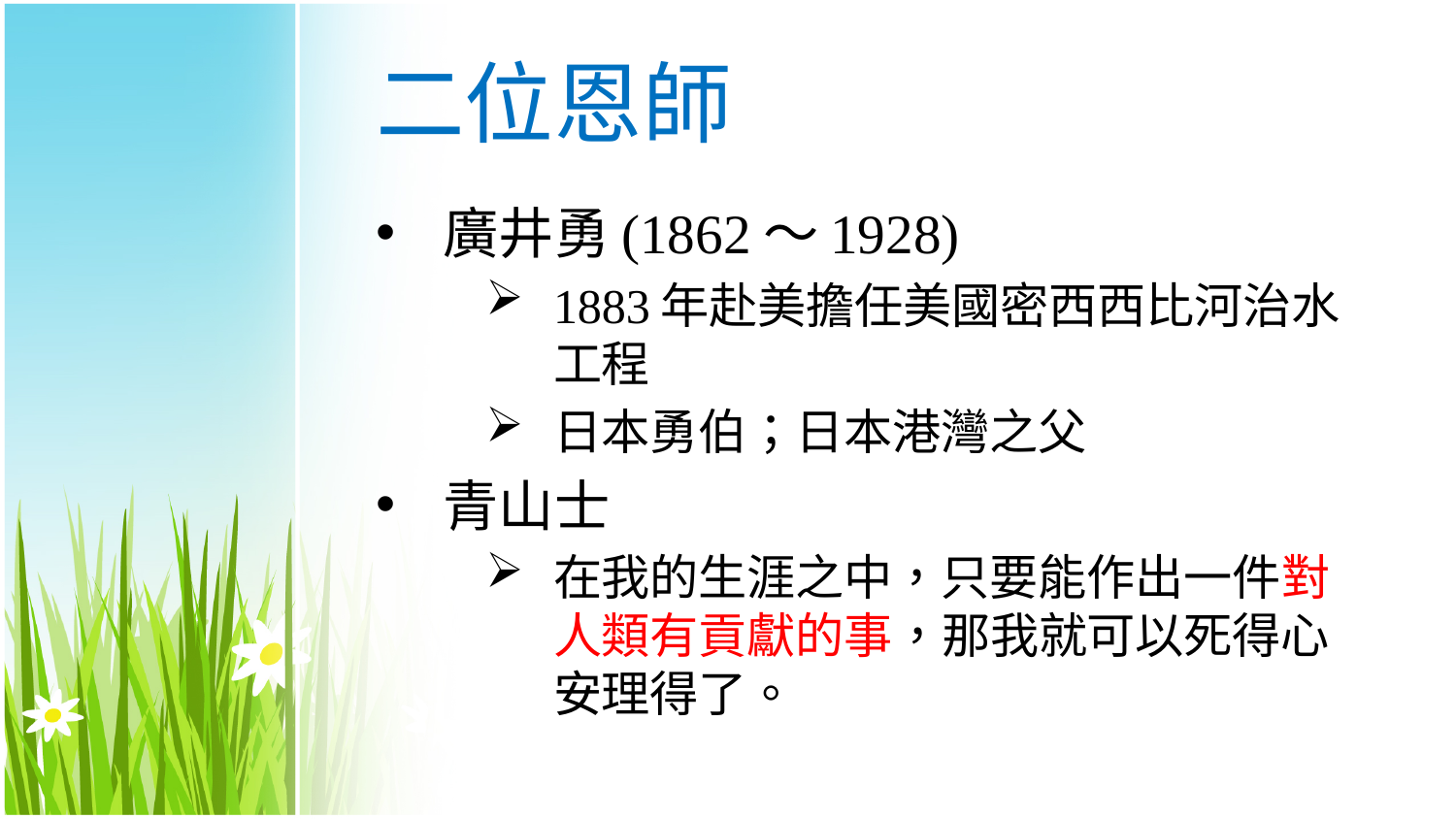

# 二位恩師
廣井勇(1862～1928)
1883年赴美擔任美國密西西比河治水工程
日本勇伯；日本港灣之父
青山士
在我的生涯之中，只要能作出一件對人類有貢獻的事，那我就可以死得心安理得了。